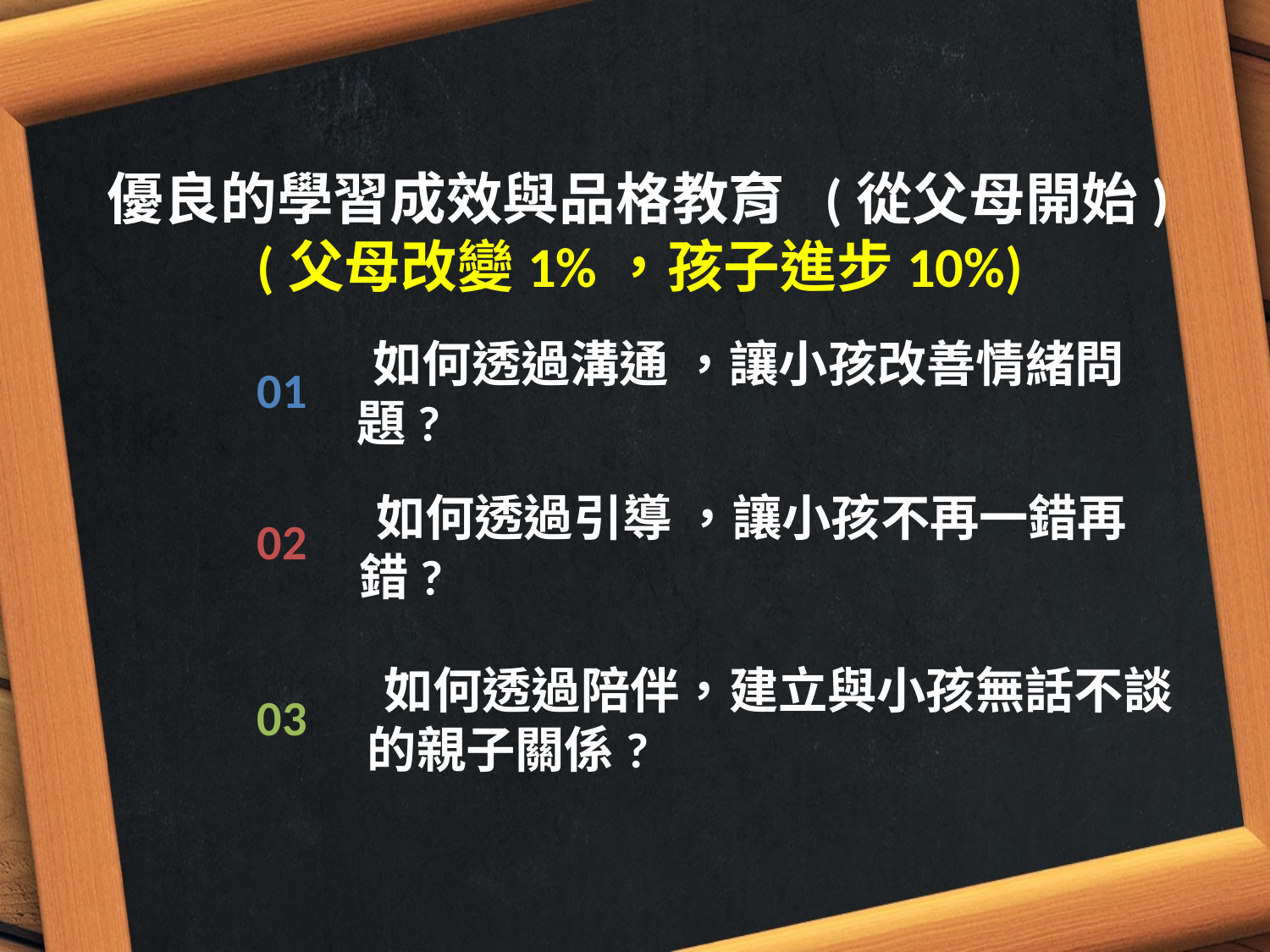

優良的學習成效與品格教育  (從父母開始)
(父母改變1%，孩子進步10%)
 如何透過溝通 ，讓小孩改善情緒問題?
01
 如何透過引導 ，讓小孩不再一錯再錯?
02
 如何透過陪伴，建立與小孩無話不談的親子關係?
03